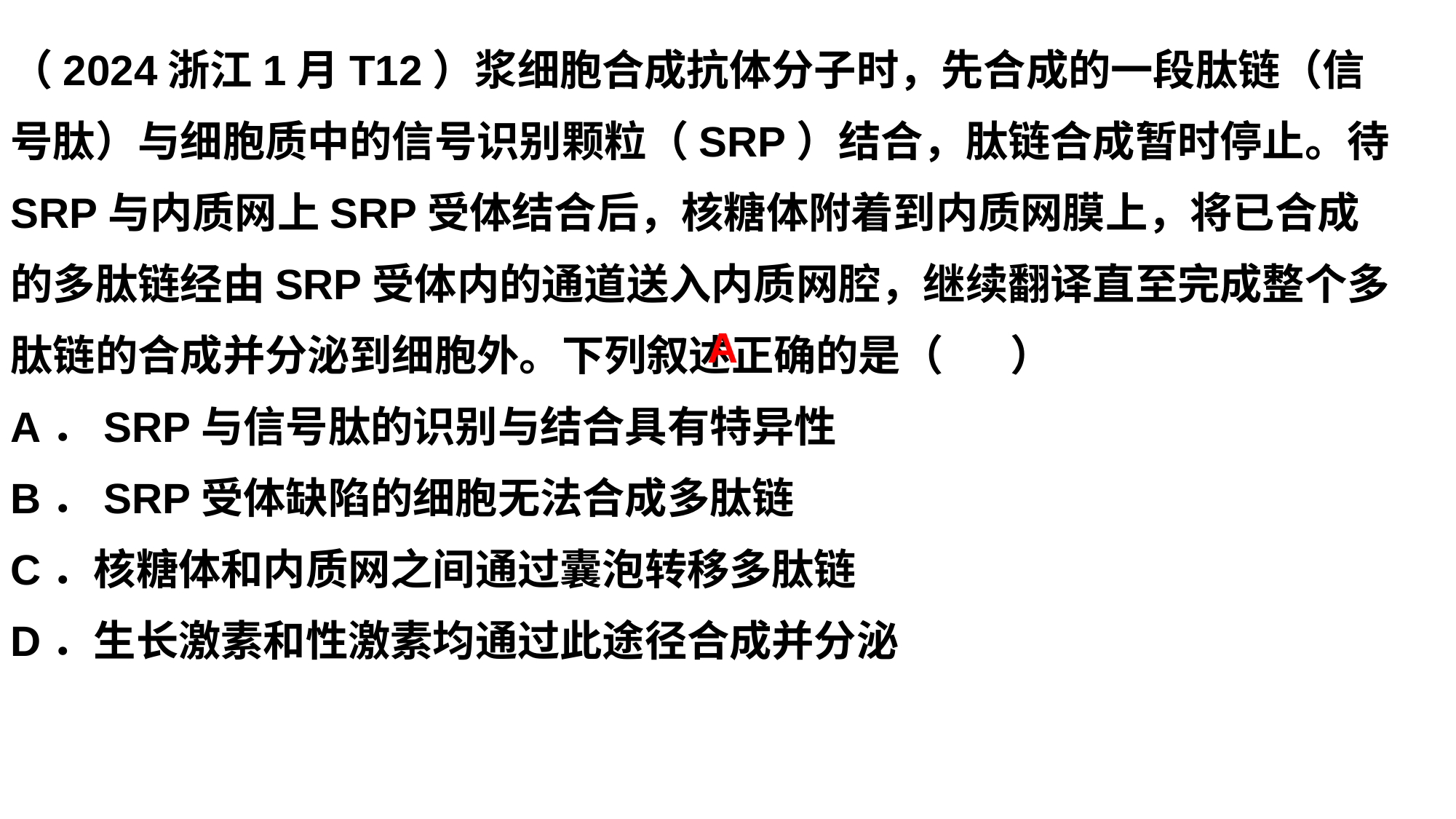

（2024浙江1月T12）浆细胞合成抗体分子时，先合成的一段肽链（信号肽）与细胞质中的信号识别颗粒（SRP）结合，肽链合成暂时停止。待SRP与内质网上SRP受体结合后，核糖体附着到内质网膜上，将已合成的多肽链经由SRP受体内的通道送入内质网腔，继续翻译直至完成整个多肽链的合成并分泌到细胞外。下列叙述正确的是（       ）
A．SRP与信号肽的识别与结合具有特异性
B．SRP受体缺陷的细胞无法合成多肽链
C．核糖体和内质网之间通过囊泡转移多肽链
D．生长激素和性激素均通过此途径合成并分泌
A